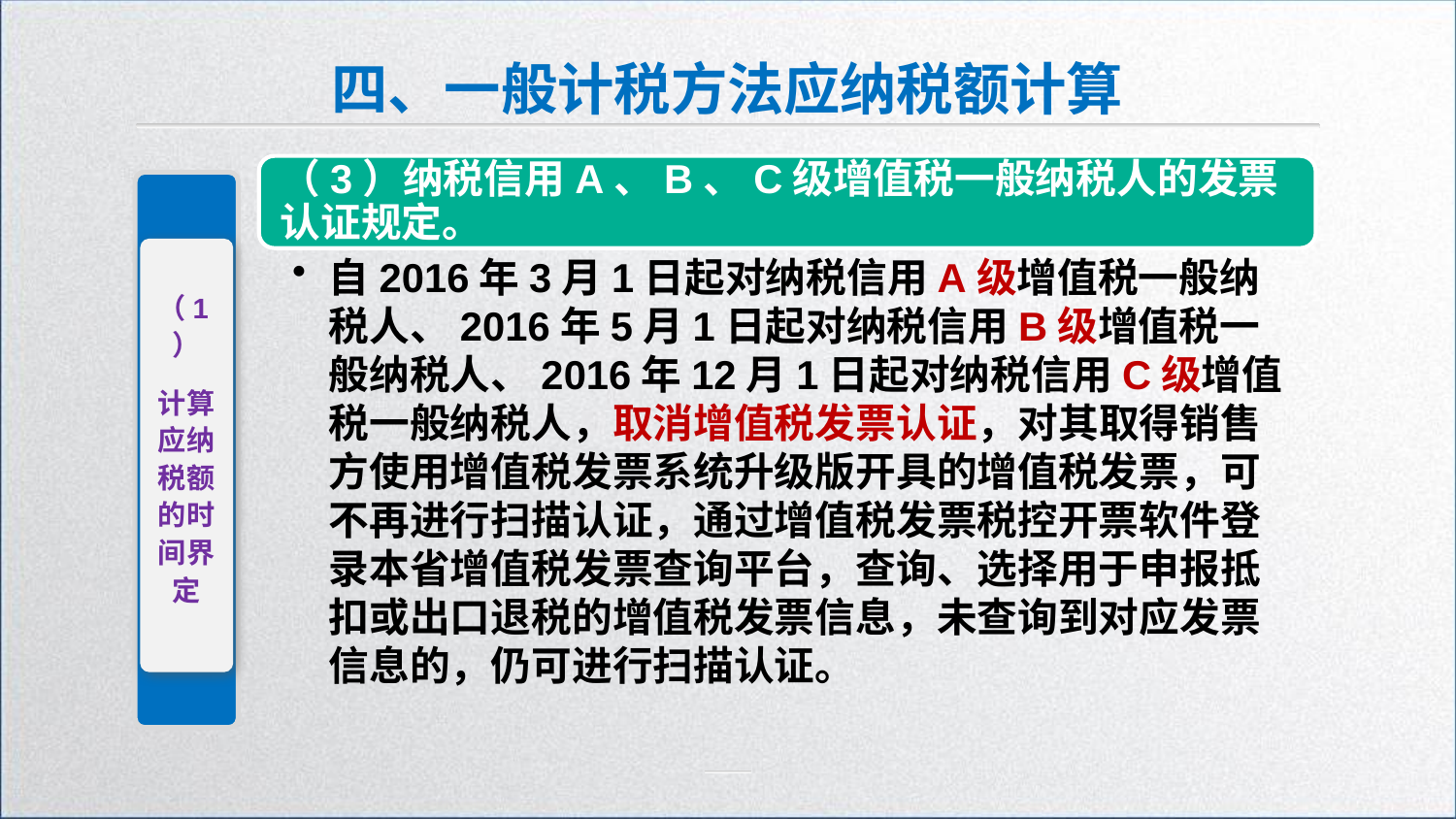

四、一般计税方法应纳税额计算
（3）纳税信用A、B、C级增值税一般纳税人的发票认证规定。
自2016年3月1日起对纳税信用A级增值税一般纳税人、2016年5月1日起对纳税信用B级增值税一般纳税人、2016年12月1日起对纳税信用C级增值税一般纳税人，取消增值税发票认证，对其取得销售方使用增值税发票系统升级版开具的增值税发票，可不再进行扫描认证，通过增值税发票税控开票软件登录本省增值税发票查询平台，查询、选择用于申报抵扣或出口退税的增值税发票信息，未查询到对应发票信息的，仍可进行扫描认证。

（1）
计算应纳税额的时间界定